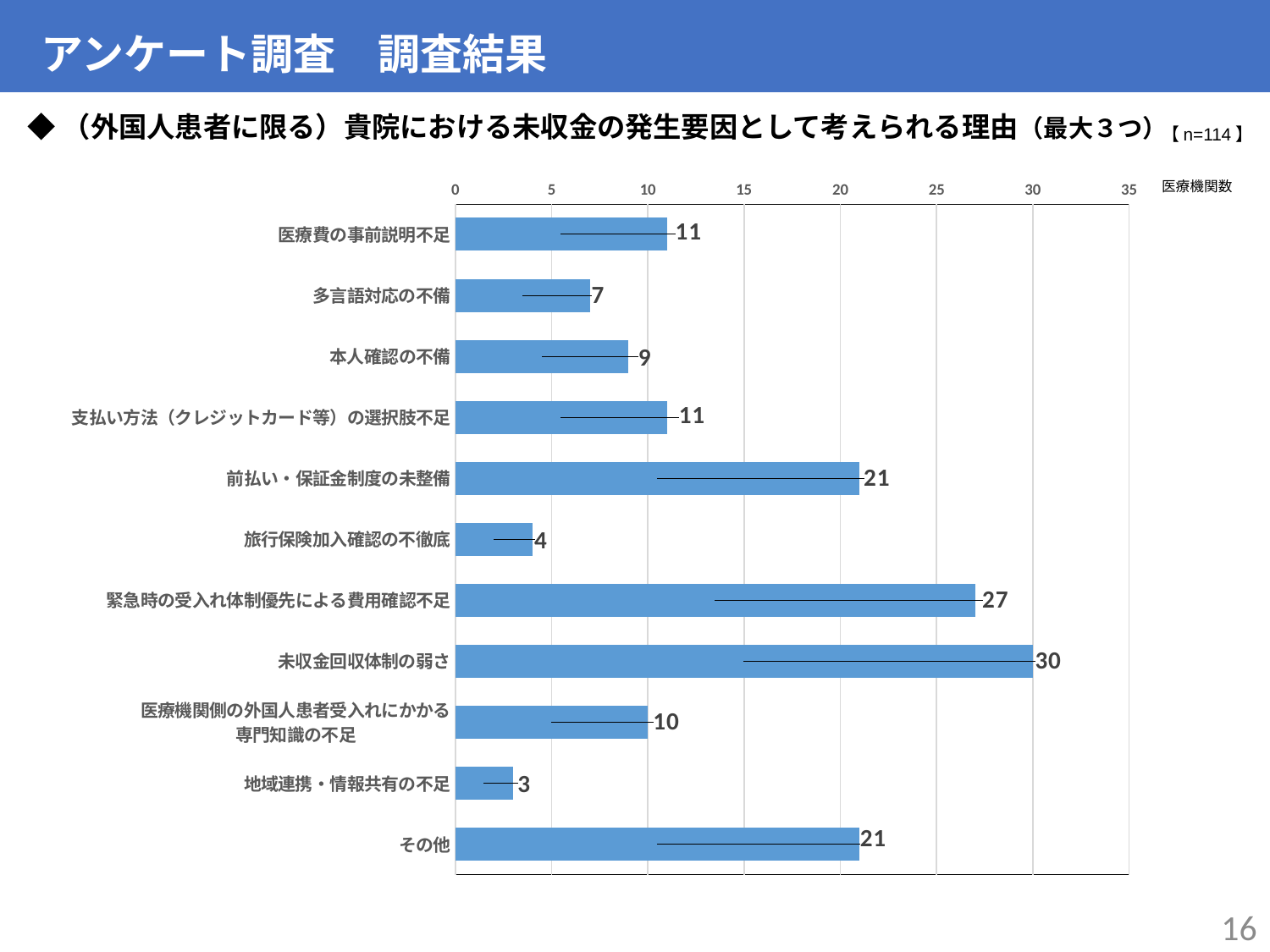

アンケート調査　調査結果
◆（外国人患者に限る）貴院における未収金の発生要因として考えられる理由（最大３つ）
【n=114】

### Chart

| Category | 　 |
|---|---|
| 医療費の事前説明不足 | 11.0 |
| 多言語対応の不備 | 7.0 |
| 本人確認の不備 | 9.0 |
| 支払い方法（クレジットカード等）の選択肢不足 | 11.0 |
| 前払い・保証金制度の未整備 | 21.0 |
| 旅行保険加入確認の不徹底 | 4.0 |
| 緊急時の受入れ体制優先による費用確認不足 | 27.0 |
| 未収金回収体制の弱さ | 30.0 |
| 医療機関側の外国人患者受入れにかかる
専門知識の不足 | 10.0 |
| 地域連携・情報共有の不足 | 3.0 |
| その他 | 21.0 |
医療機関数

16